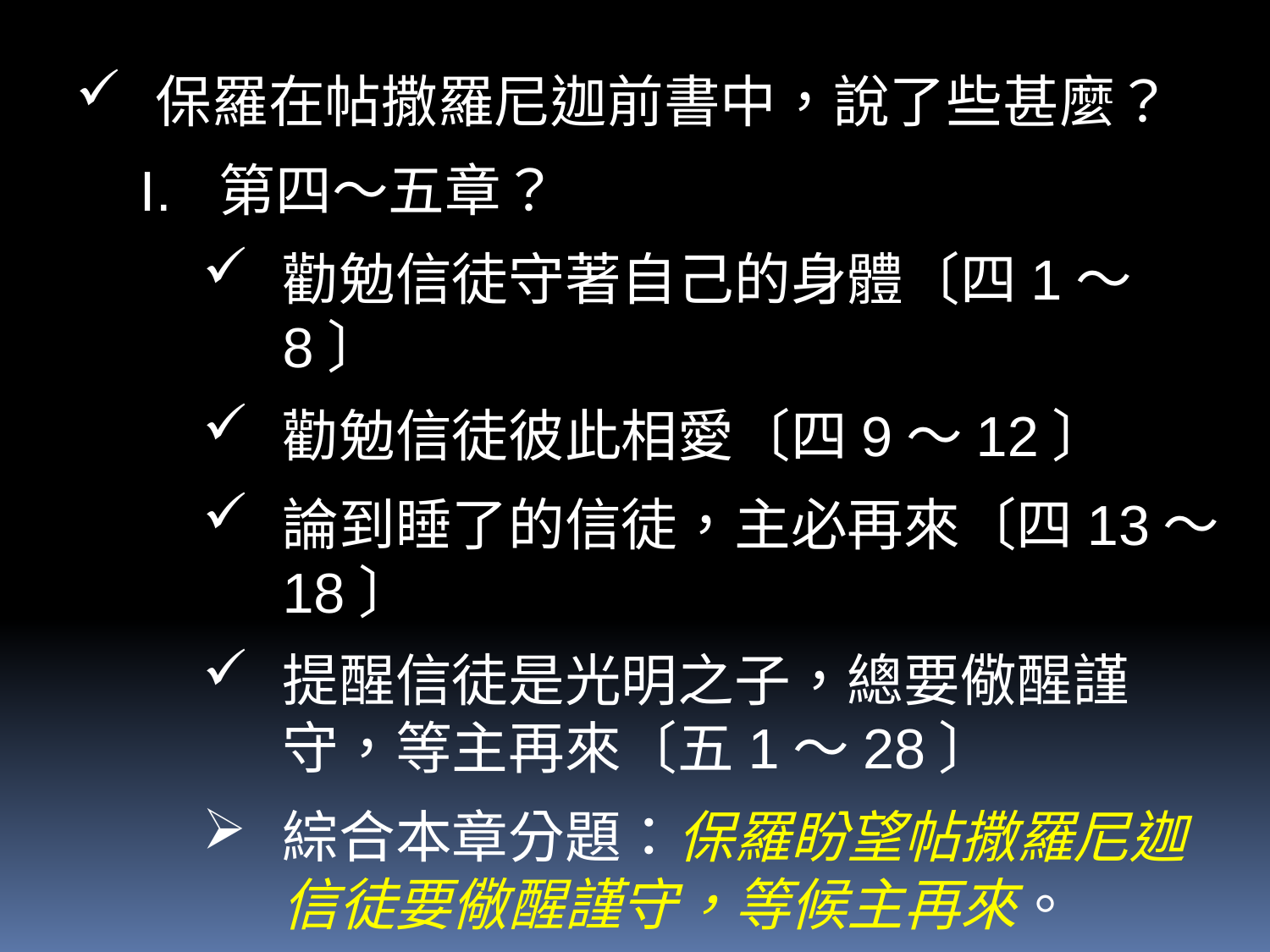

保羅在帖撒羅尼迦前書中，說了些甚麼？
第四～五章？
勸勉信徒守著自己的身體〔四1～8〕
勸勉信徒彼此相愛〔四9～12〕
論到睡了的信徒，主必再來〔四13～18〕
提醒信徒是光明之子，總要儆醒謹守，等主再來〔五1～28〕
綜合本章分題：保羅盼望帖撒羅尼迦信徒要儆醒謹守，等候主再來。